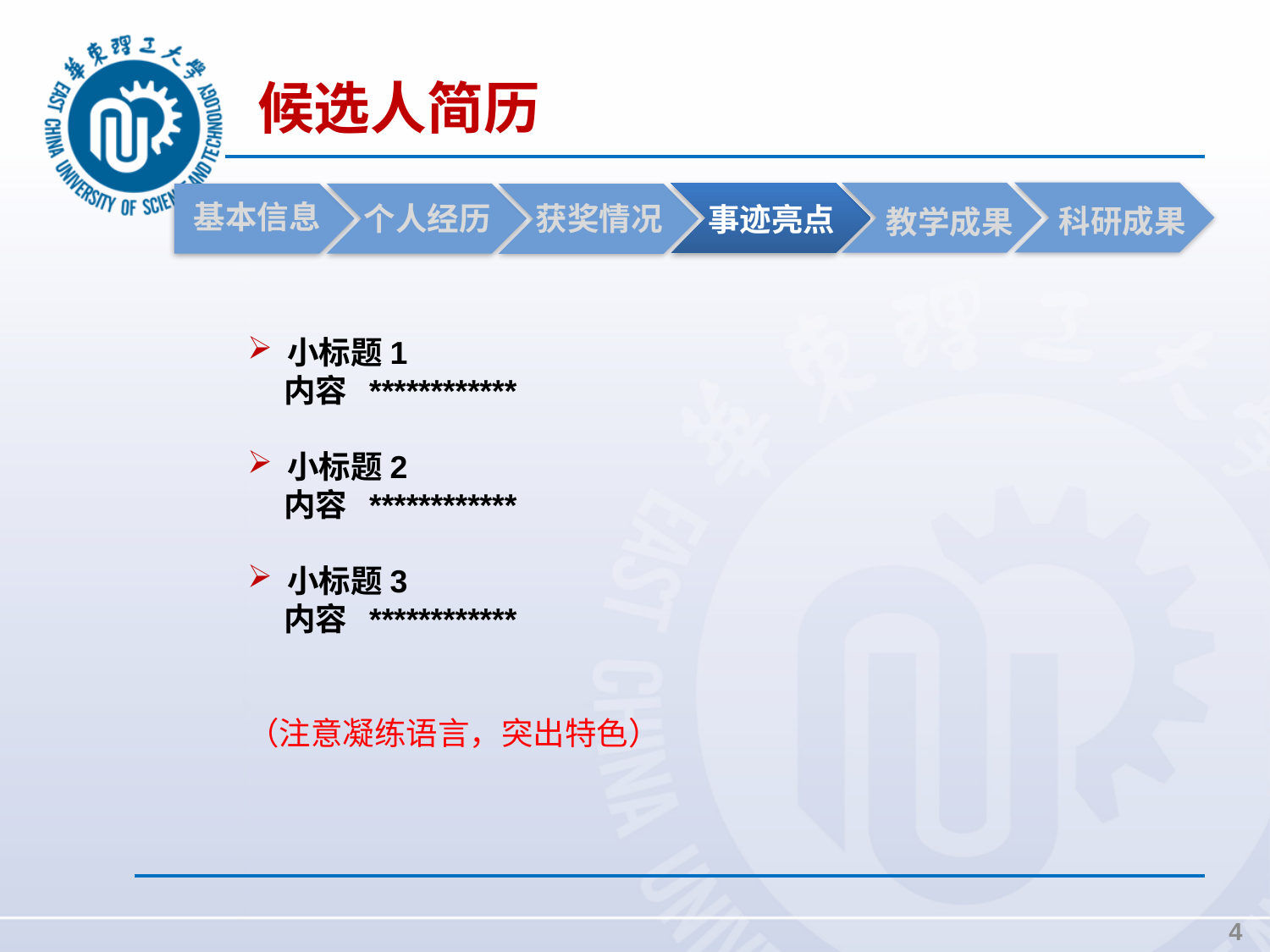

候选人简历

基本信息
个人经历
获奖情况
事迹亮点
科研成果
教学成果
小标题1
    内容  ************

小标题2
    内容  ************

小标题3
    内容  ************

（注意凝练语言，突出特色）

4